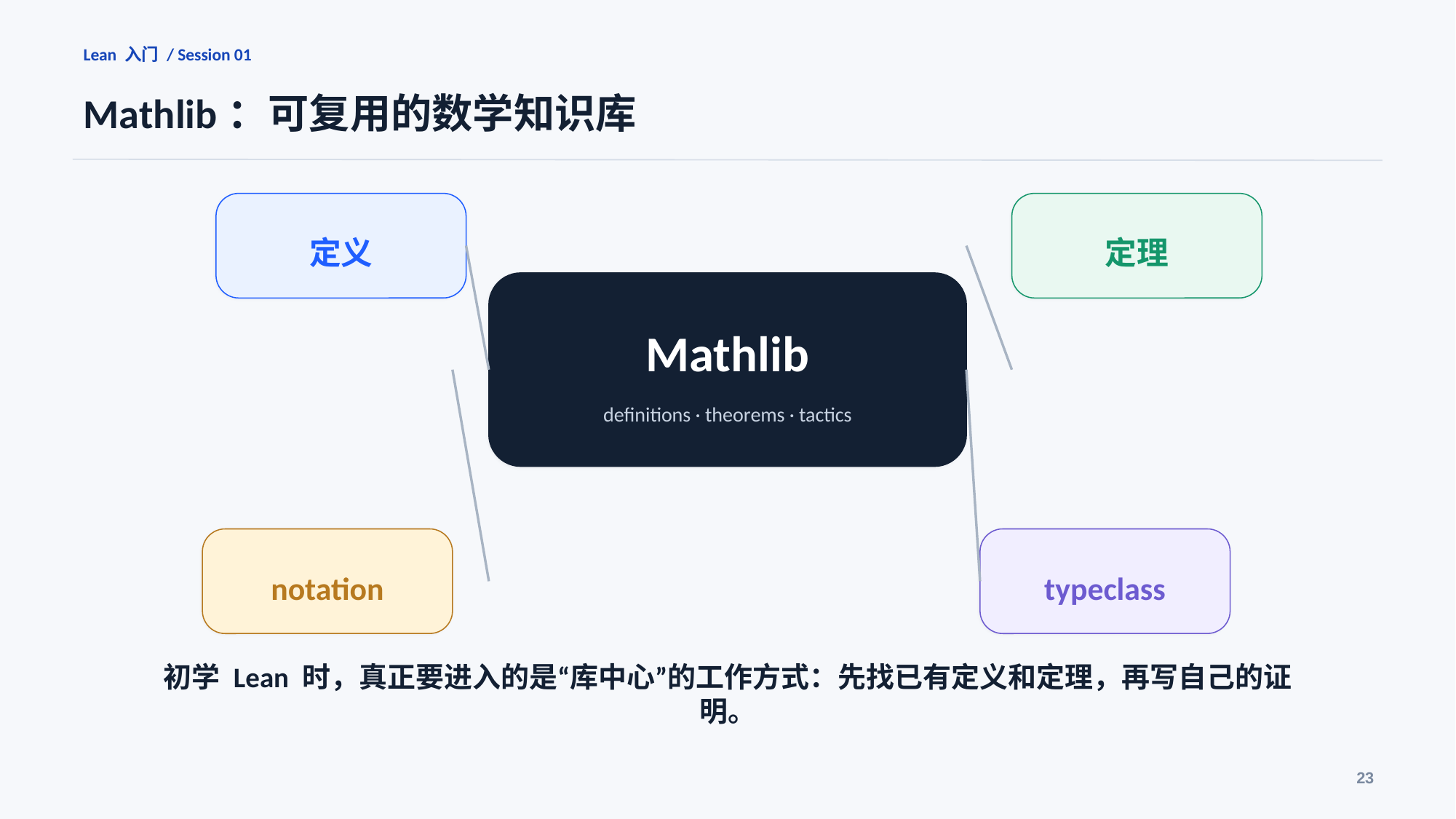

Lean 入门 / Session 01
Mathlib：可复用的数学知识库

定义
定理

Mathlib

definitions · theorems · tactics

notation
typeclass
初学 Lean 时，真正要进入的是“库中心”的工作方式：先找已有定义和定理，再写自己的证明。
23